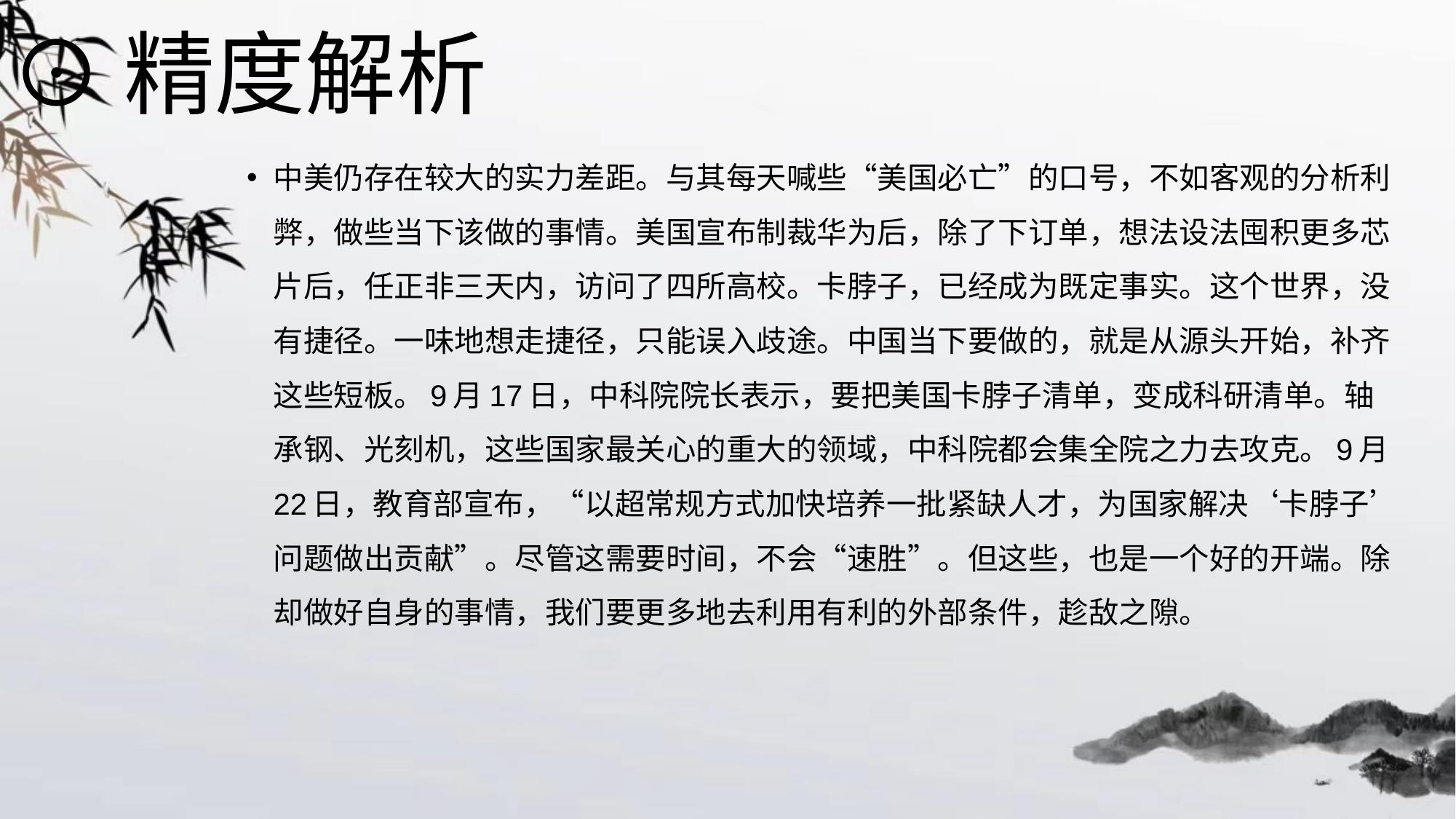

⊙精度解析
中美仍存在较大的实力差距。与其每天喊些“美国必亡”的口号，不如客观的分析利弊，做些当下该做的事情。美国宣布制裁华为后，除了下订单，想法设法囤积更多芯片后，任正非三天内，访问了四所高校。卡脖子，已经成为既定事实。这个世界，没有捷径。一味地想走捷径，只能误入歧途。中国当下要做的，就是从源头开始，补齐这些短板。9月17日，中科院院长表示，要把美国卡脖子清单，变成科研清单。轴承钢、光刻机，这些国家最关心的重大的领域，中科院都会集全院之力去攻克。9月22日，教育部宣布，“以超常规方式加快培养一批紧缺人才，为国家解决‘卡脖子’问题做出贡献”。尽管这需要时间，不会“速胜”。但这些，也是一个好的开端。除却做好自身的事情，我们要更多地去利用有利的外部条件，趁敌之隙。